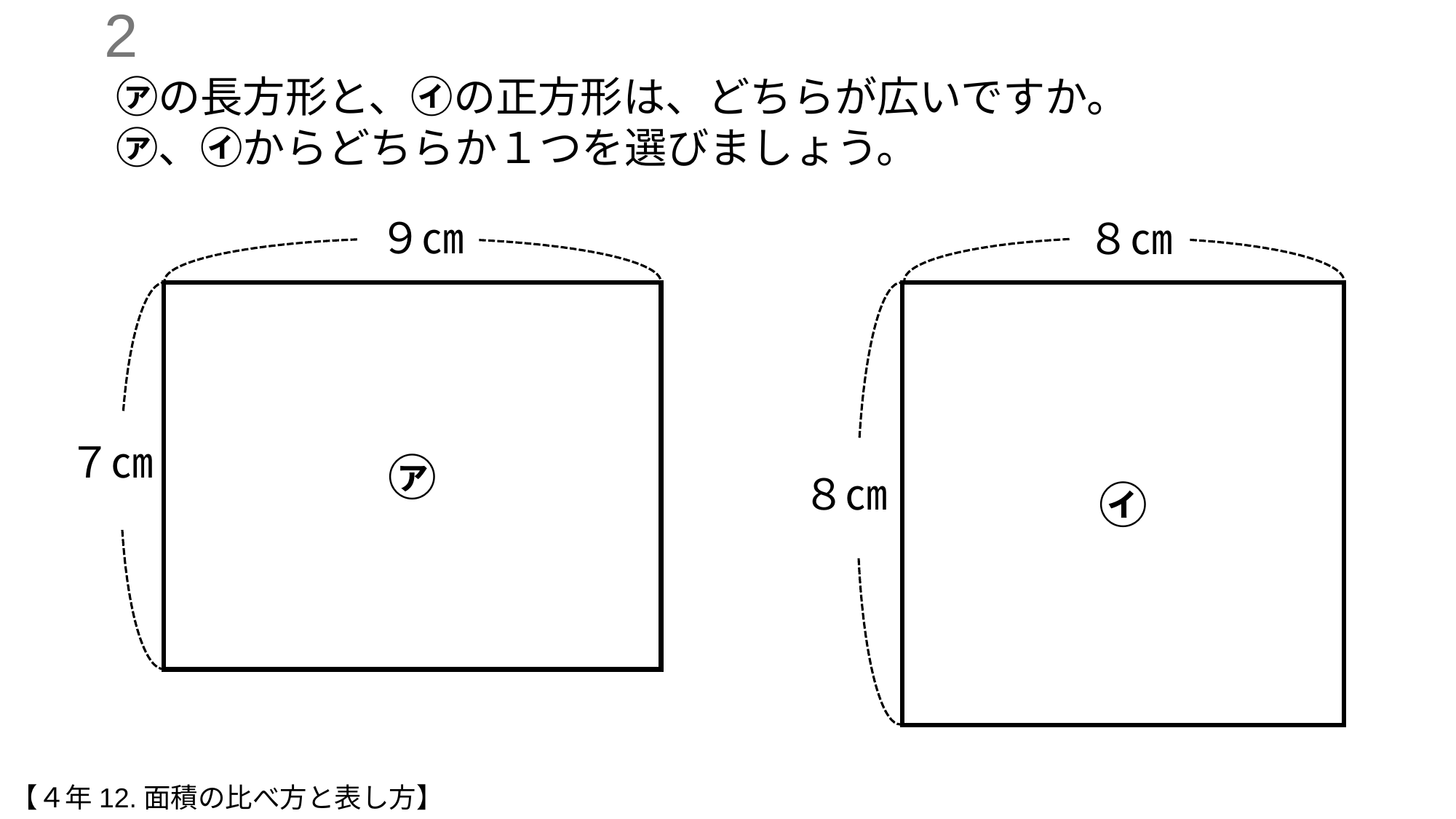

2
㋐の長方形と、㋑の正方形は、どちらが広いですか。
㋐、㋑からどちらか１つを選びましょう。
９㎝
８㎝

㋐
㋑
７㎝

８㎝
【４年12.面積の比べ方と表し方】